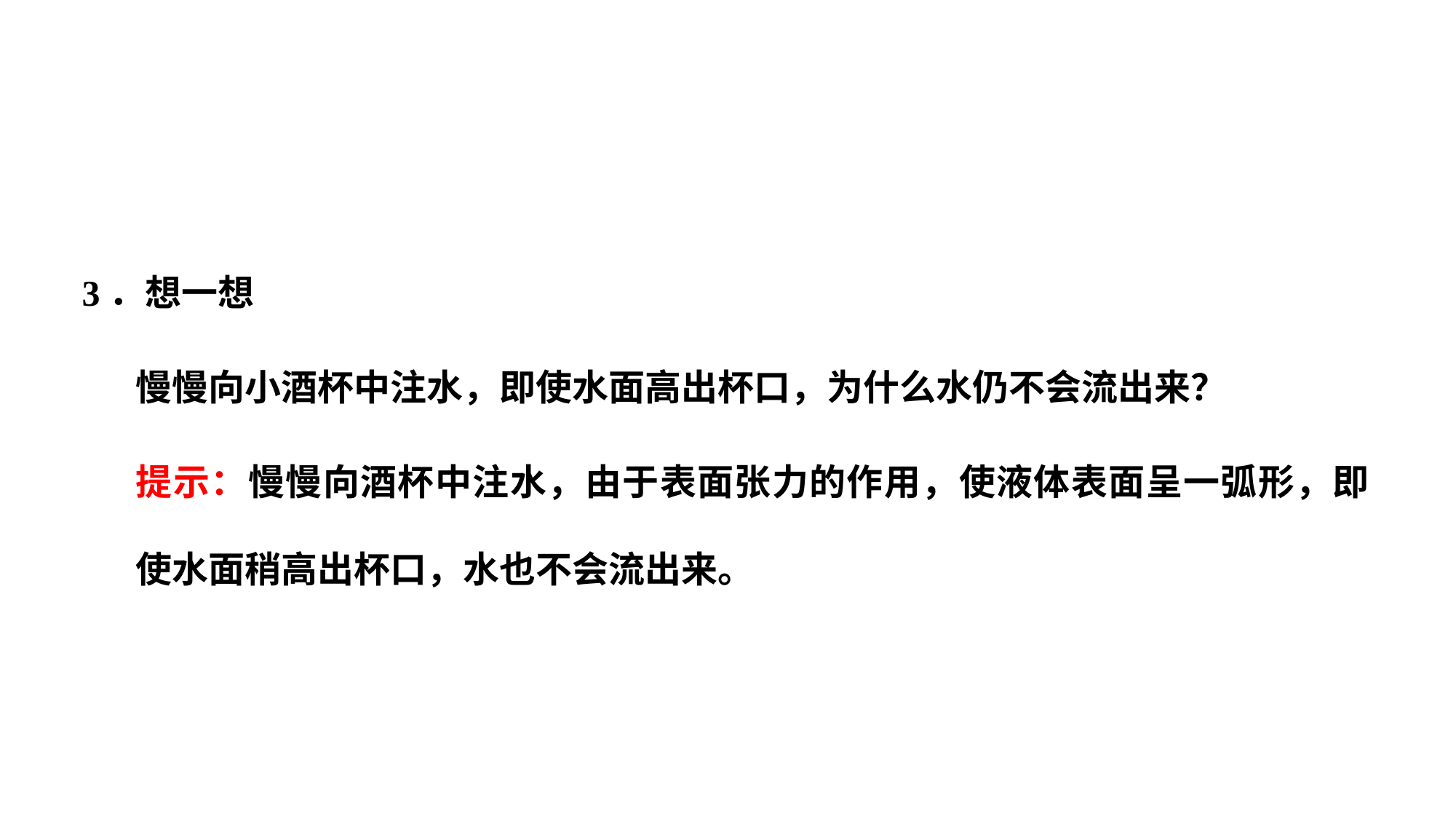

3．想一想
慢慢向小酒杯中注水，即使水面高出杯口，为什么水仍不会流出来？
提示：慢慢向酒杯中注水，由于表面张力的作用，使液体表面呈一弧形，即使水面稍高出杯口，水也不会流出来。